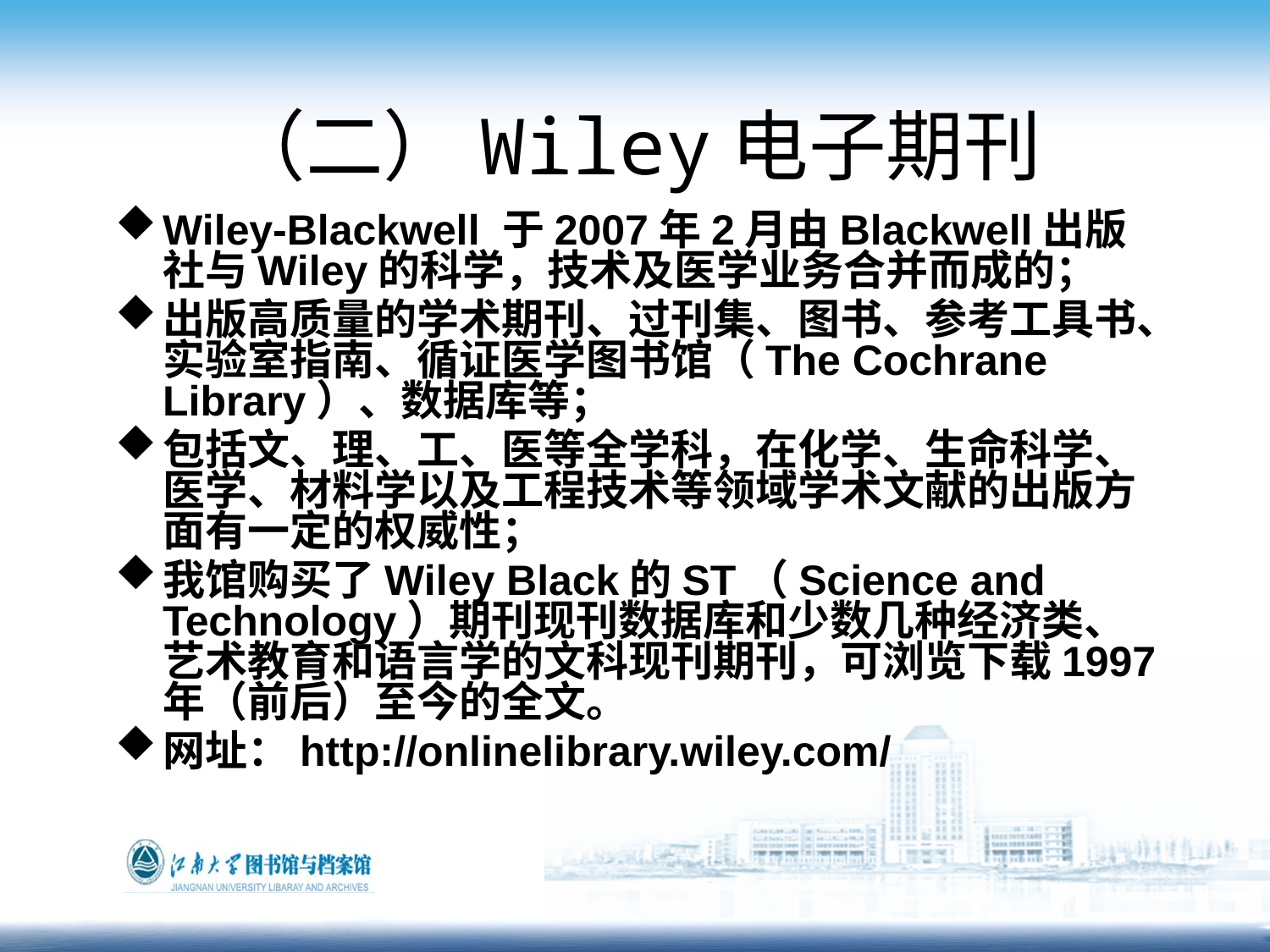

# （二）Wiley电子期刊
Wiley-Blackwell 于2007年2月由Blackwell出版社与Wiley的科学，技术及医学业务合并而成的；
出版高质量的学术期刊、过刊集、图书、参考工具书、实验室指南、循证医学图书馆（The Cochrane Library）、数据库等；
包括文、理、工、医等全学科，在化学、生命科学、医学、材料学以及工程技术等领域学术文献的出版方面有一定的权威性；
我馆购买了Wiley Black的ST（Science and Technology）期刊现刊数据库和少数几种经济类、艺术教育和语言学的文科现刊期刊，可浏览下载1997年（前后）至今的全文。
网址：http://onlinelibrary.wiley.com/